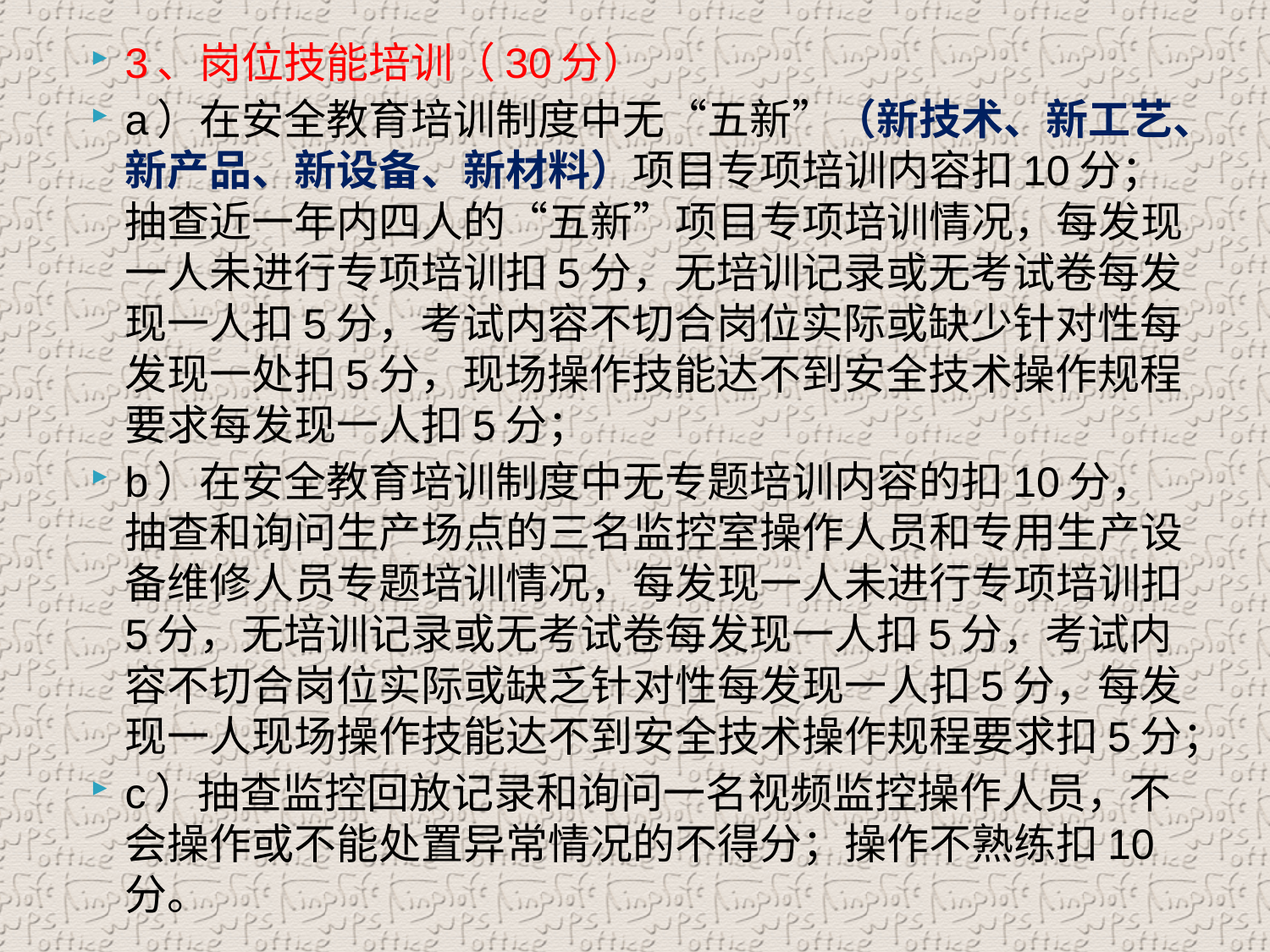

3、岗位技能培训（30分）
a）在安全教育培训制度中无“五新”（新技术、新工艺、新产品、新设备、新材料）项目专项培训内容扣10分；抽查近一年内四人的“五新”项目专项培训情况，每发现一人未进行专项培训扣5分，无培训记录或无考试卷每发现一人扣5分，考试内容不切合岗位实际或缺少针对性每发现一处扣5分，现场操作技能达不到安全技术操作规程要求每发现一人扣5分；
b）在安全教育培训制度中无专题培训内容的扣10分，抽查和询问生产场点的三名监控室操作人员和专用生产设备维修人员专题培训情况，每发现一人未进行专项培训扣5分，无培训记录或无考试卷每发现一人扣5分，考试内容不切合岗位实际或缺乏针对性每发现一人扣5分，每发现一人现场操作技能达不到安全技术操作规程要求扣5分；
c）抽查监控回放记录和询问一名视频监控操作人员，不会操作或不能处置异常情况的不得分；操作不熟练扣10分。